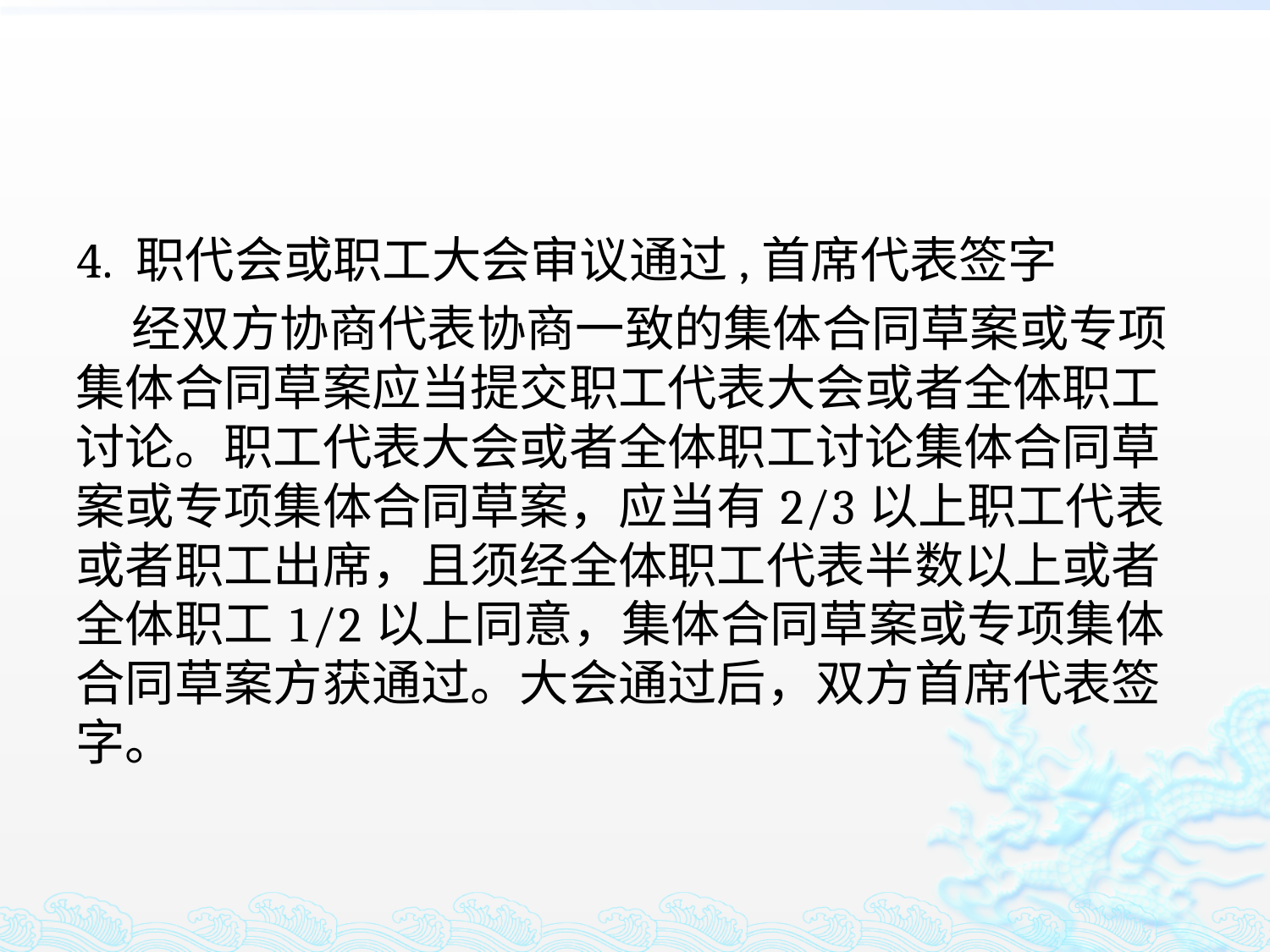

#
4. 职代会或职工大会审议通过,首席代表签字
    经双方协商代表协商一致的集体合同草案或专项集体合同草案应当提交职工代表大会或者全体职工讨论。职工代表大会或者全体职工讨论集体合同草案或专项集体合同草案，应当有2/3以上职工代表或者职工出席，且须经全体职工代表半数以上或者全体职工1/2以上同意，集体合同草案或专项集体合同草案方获通过。大会通过后，双方首席代表签字。